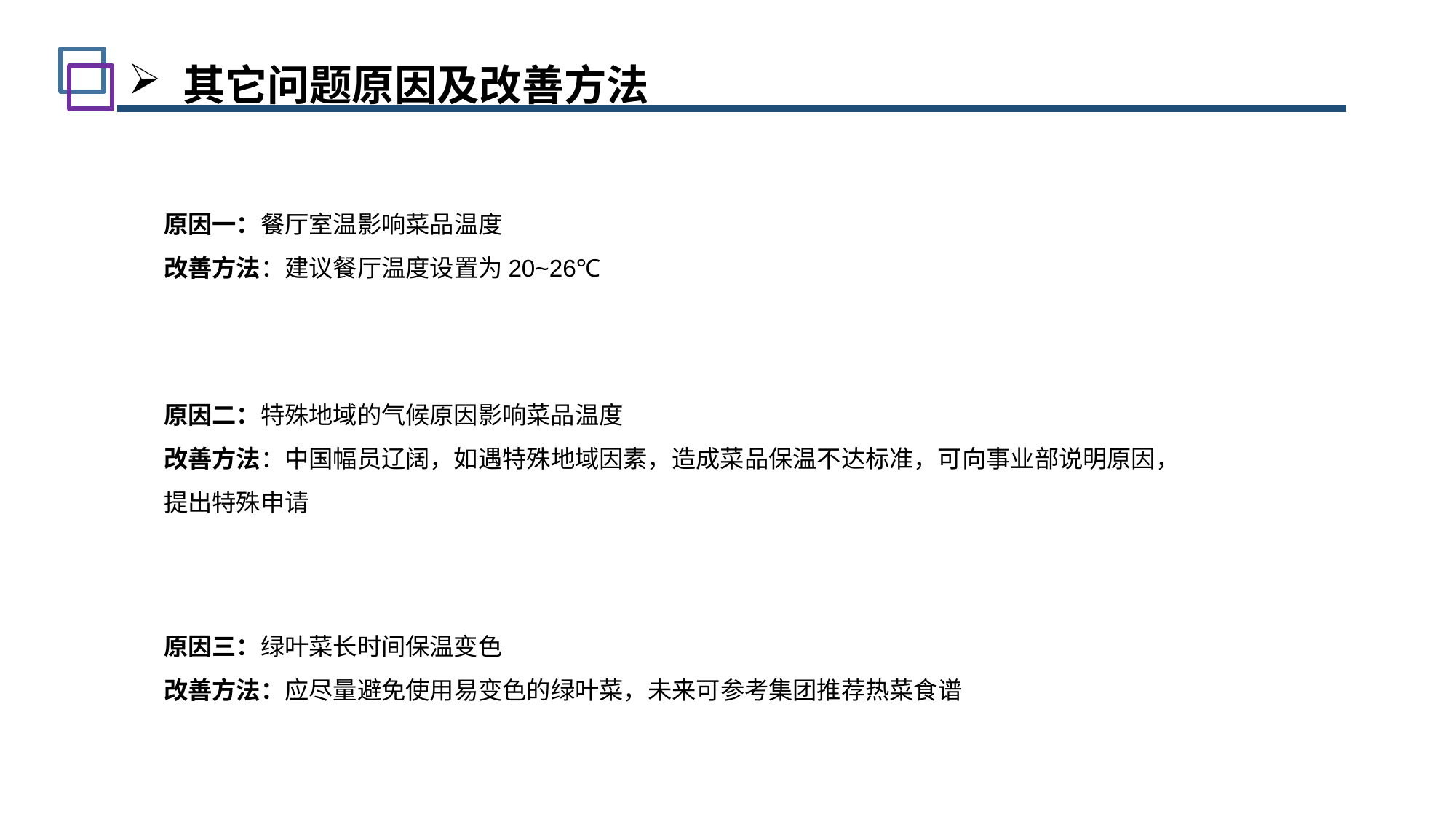

其它问题原因及改善方法

原因一：餐厅室温影响菜品温度
改善方法：建议餐厅温度设置为20~26℃
原因二：特殊地域的气候原因影响菜品温度
改善方法：中国幅员辽阔，如遇特殊地域因素，造成菜品保温不达标准，可向事业部说明原因，提出特殊申请
原因三：绿叶菜长时间保温变色
改善方法：应尽量避免使用易变色的绿叶菜，未来可参考集团推荐热菜食谱